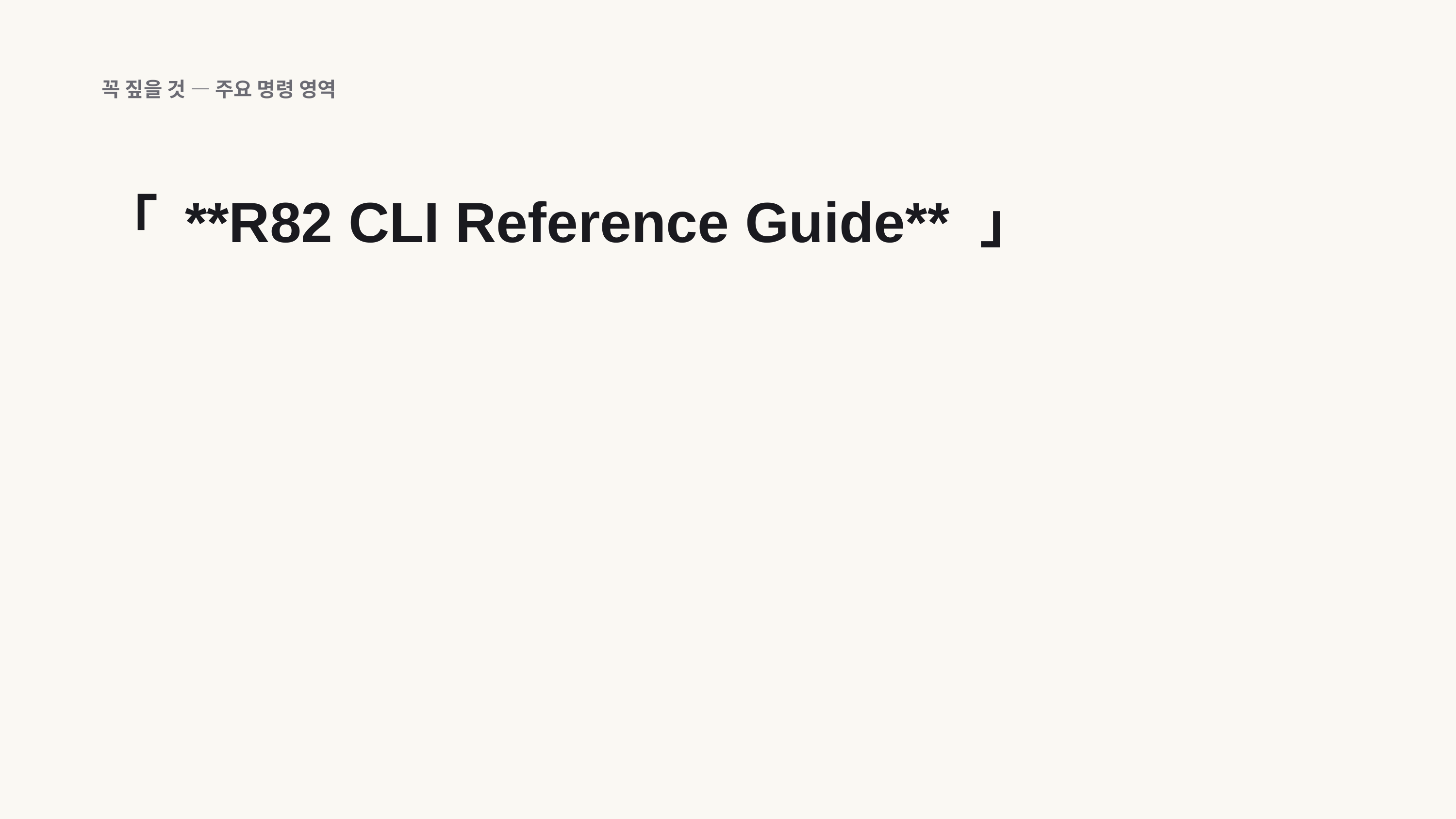

꼭 짚을 것 — 주요 명령 영역
「 **R82 CLI Reference Guide** 」